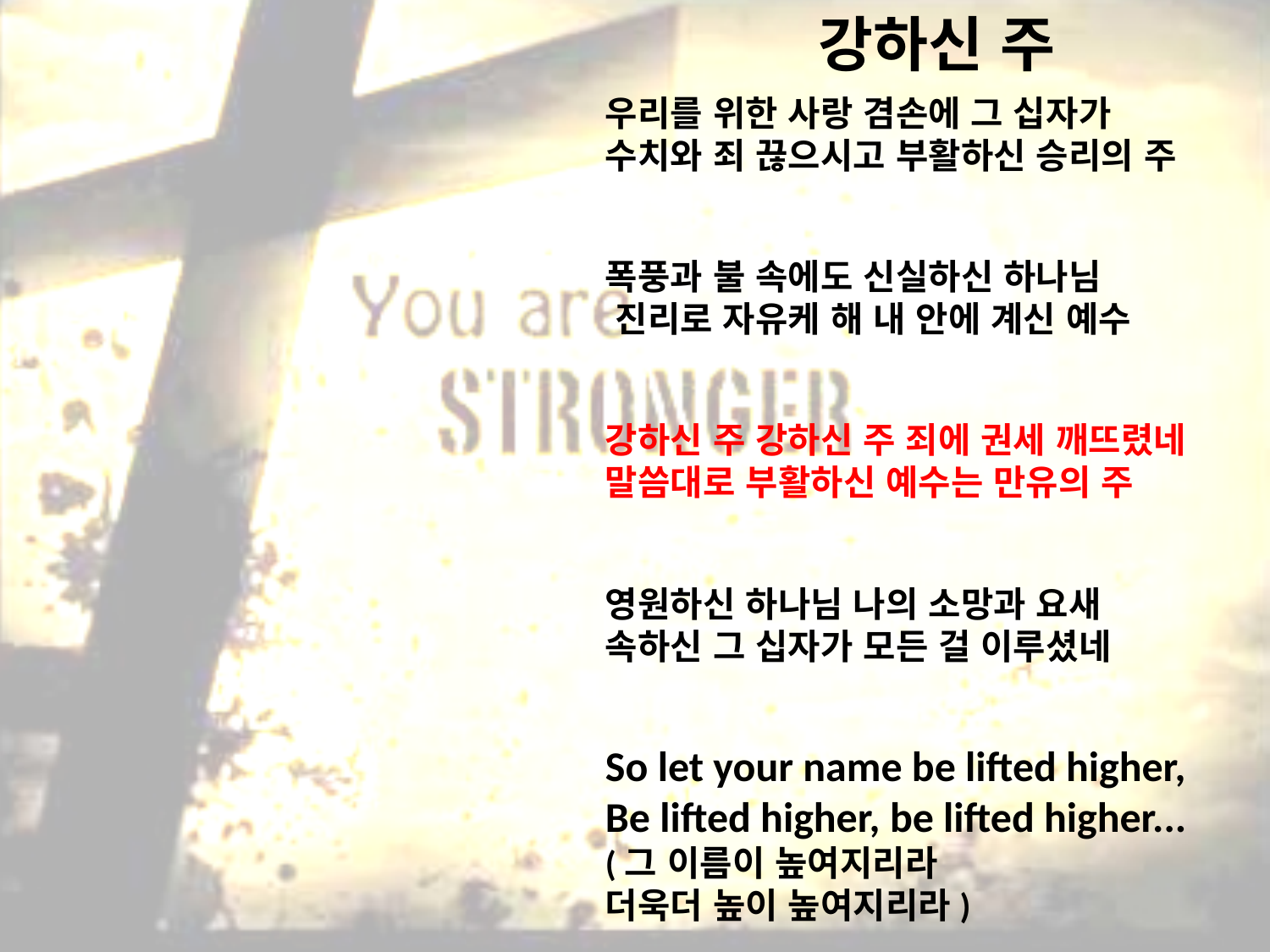

# 강하신 주
우리를 위한 사랑 겸손에 그 십자가            수치와 죄 끊으시고 부활하신 승리의 주
폭풍과 불 속에도 신실하신 하나님
 진리로 자유케 해 내 안에 계신 예수
강하신 주 강하신 주 죄에 권세 깨뜨렸네
말씀대로 부활하신 예수는 만유의 주
영원하신 하나님 나의 소망과 요새            속하신 그 십자가 모든 걸 이루셨네

So let your name be lifted higher,
Be lifted higher, be lifted higher...
(그 이름이 높여지리라
더욱더 높이 높여지리라)